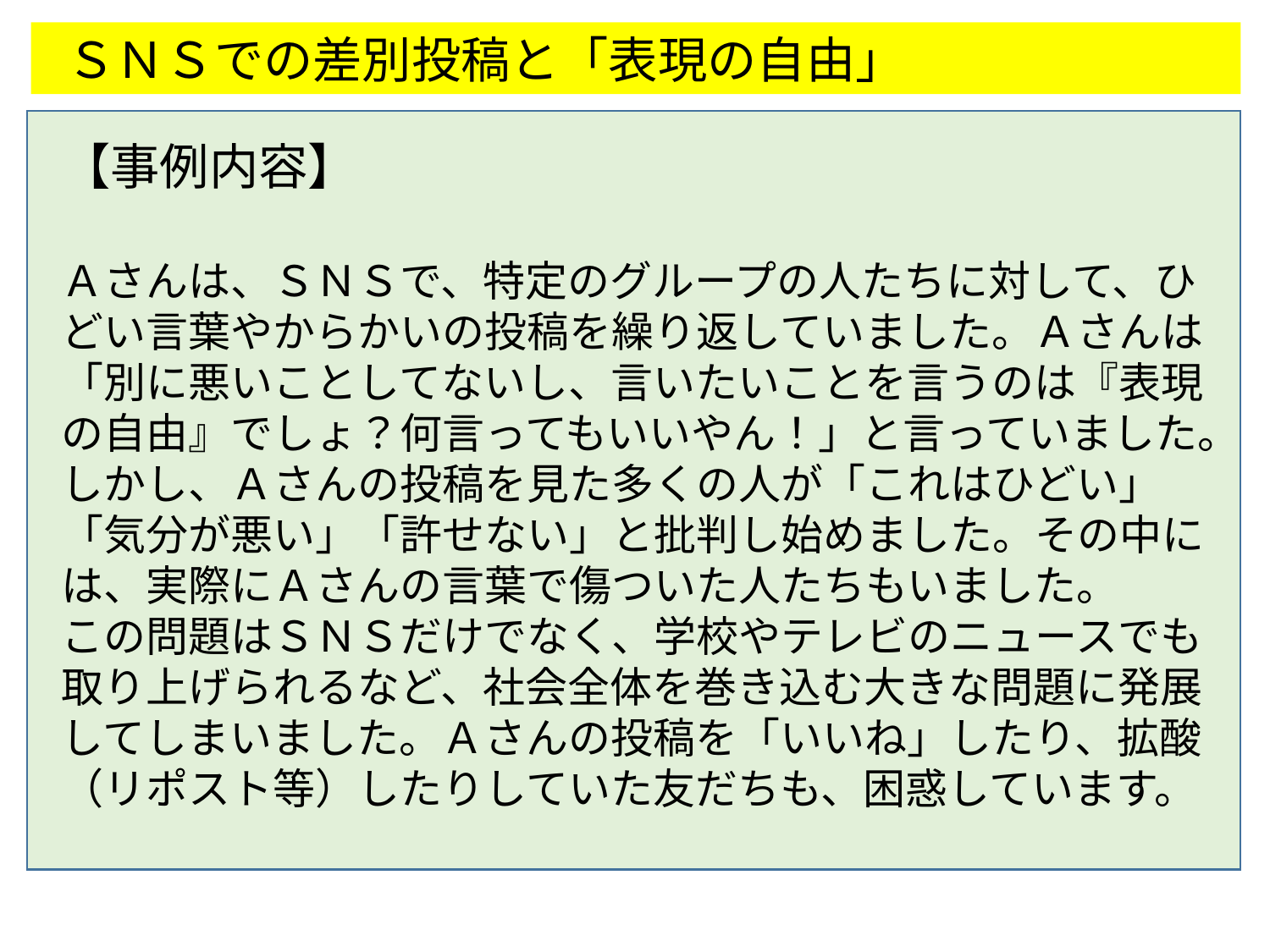

ＳＮＳでの差別投稿と「表現の自由」

【事例内容】

Ａさんは、ＳＮＳで、特定のグループの人たちに対して、ひどい言葉やからかいの投稿を繰り返していました。Ａさんは「別に悪いことしてないし、言いたいことを言うのは『表現の自由』でしょ？何言ってもいいやん！」と言っていました。
しかし、Ａさんの投稿を見た多くの人が「これはひどい」「気分が悪い」「許せない」と批判し始めました。その中には、実際にＡさんの言葉で傷ついた人たちもいました。
この問題はＳＮＳだけでなく、学校やテレビのニュースでも取り上げられるなど、社会全体を巻き込む大きな問題に発展してしまいました。Ａさんの投稿を「いいね」したり、拡酸（リポスト等）したりしていた友だちも、困惑しています。